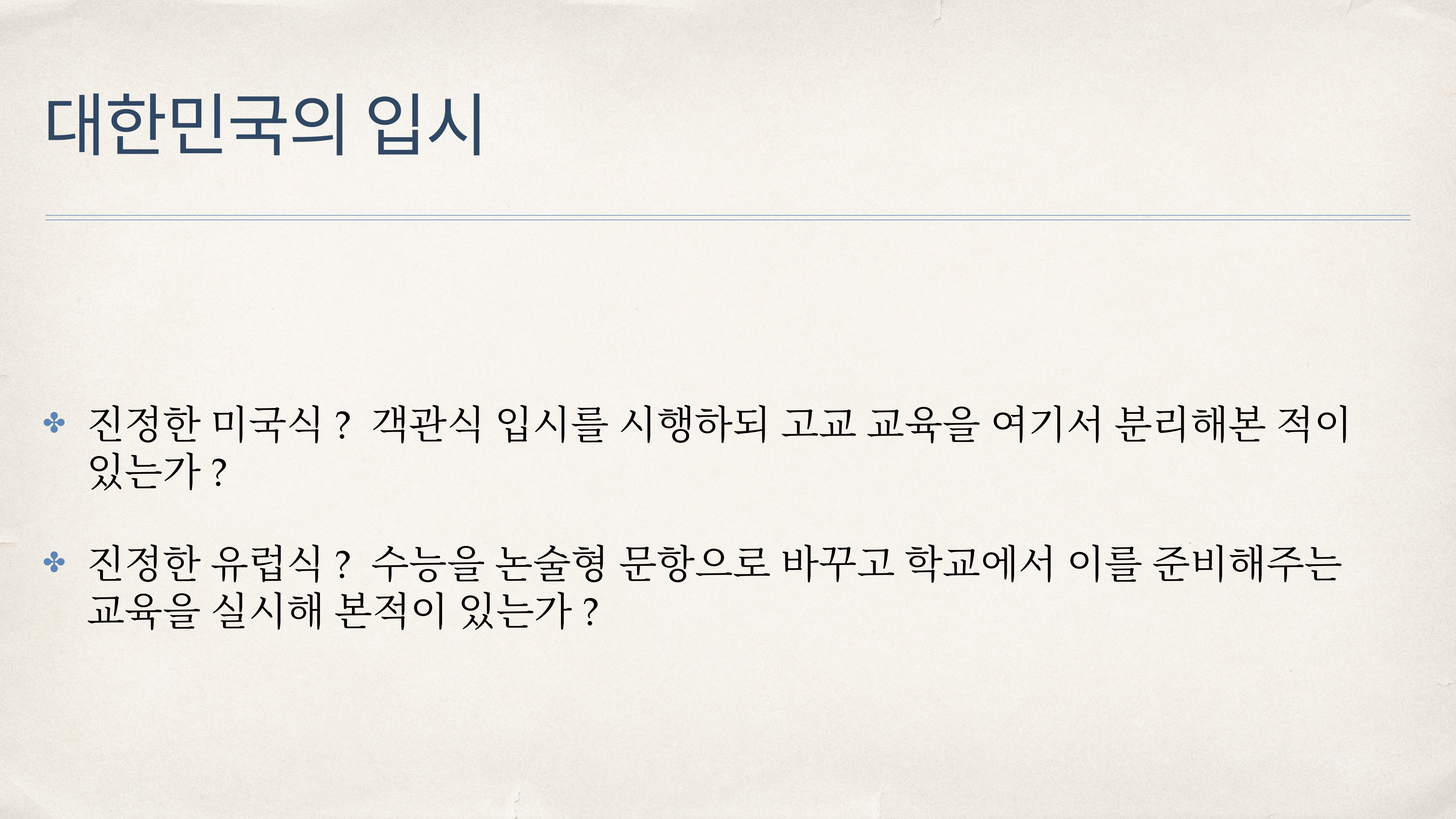

# 대한민국의 입시
진정한 미국식? 객관식 입시를 시행하되 고교 교육을 여기서 분리해본 적이 있는가?
진정한 유럽식? 수능을 논술형 문항으로 바꾸고 학교에서 이를 준비해주는 교육을 실시해 본적이 있는가?